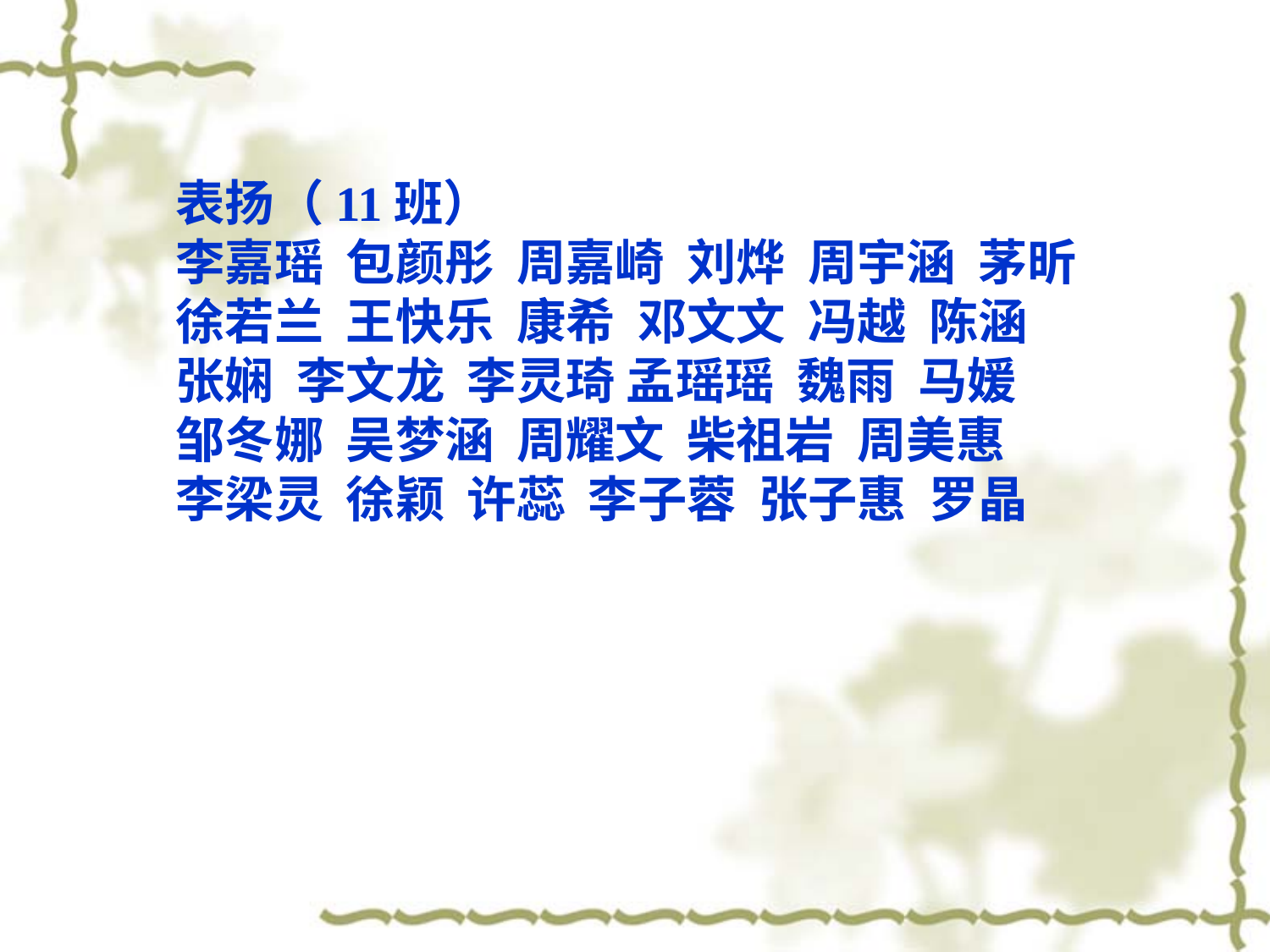

表扬（11班）
李嘉瑶  包颜彤  周嘉崎  刘烨  周宇涵  茅昕
徐若兰  王快乐  康希  邓文文  冯越  陈涵
张娴  李文龙  李灵琦 孟瑶瑶  魏雨  马媛
邹冬娜  吴梦涵  周耀文  柴祖岩  周美惠
李梁灵  徐颖  许蕊  李子蓉  张子惠  罗晶